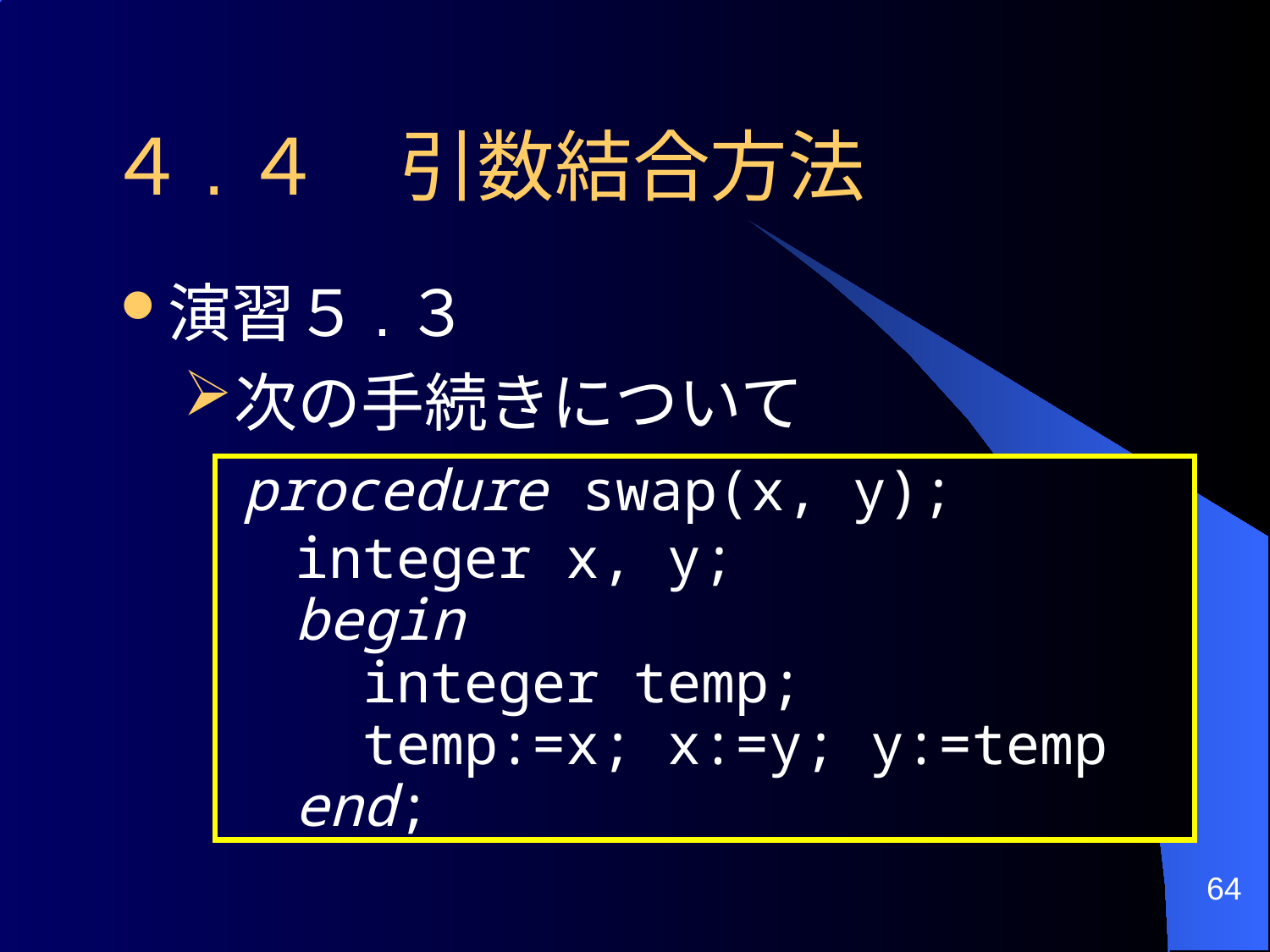

４.４　引数結合方法
演習５.３
次の手続きについて
 procedure swap(x, y);
  integer x, y;
  begin
    integer temp;
    temp:=x; x:=y; y:=temp
  end;
64